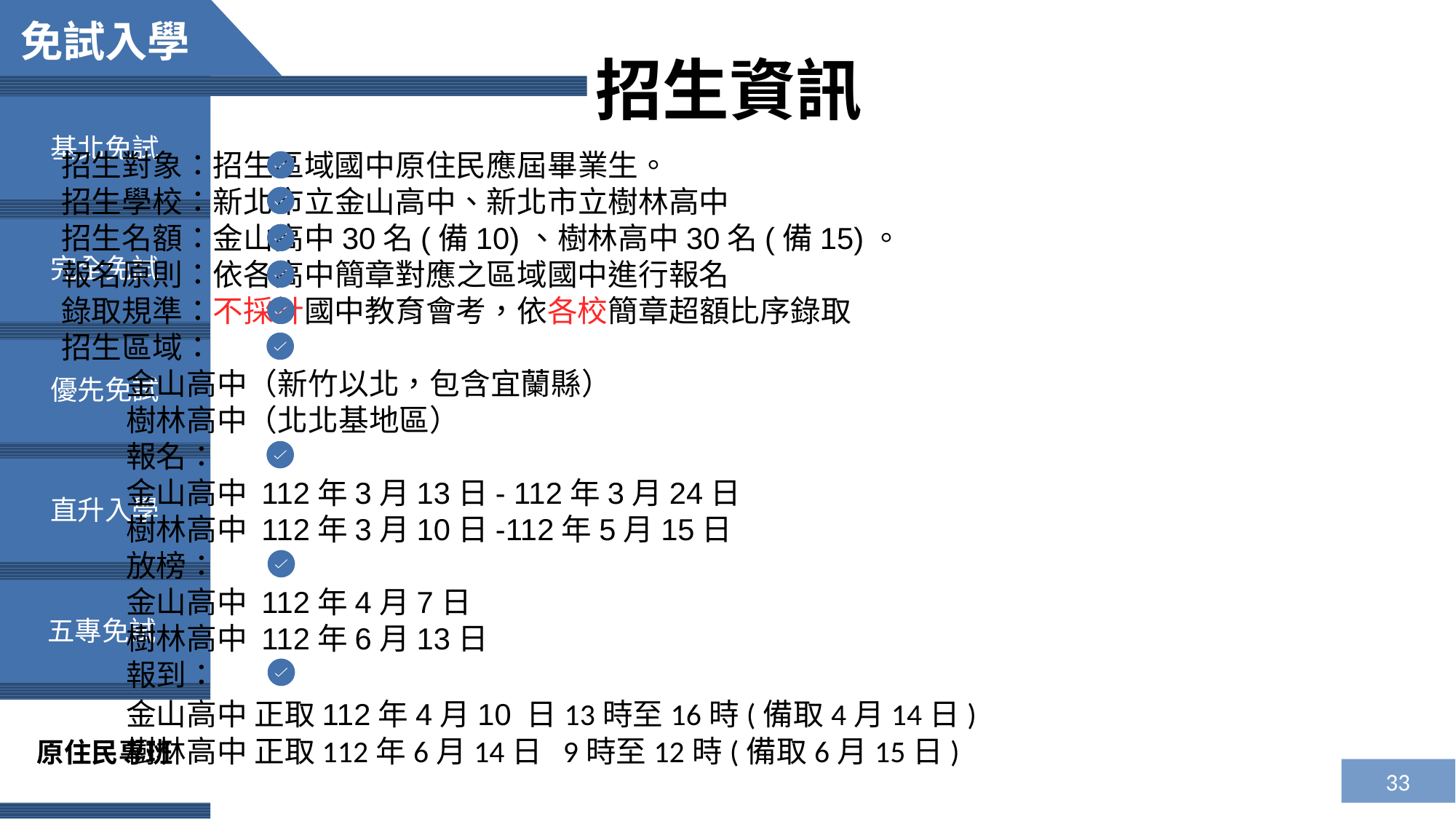

免試入學

招生資訊

基北免試
招生對象：招生區域國中原住民應屆畢業生。
招生學校：新北市立金山高中、新北市立樹林高中
招生名額：金山高中30名(備10)、樹林高中30名(備15)。
報名原則：依各高中簡章對應之區域國中進行報名
錄取規準：不採計國中教育會考，依各校簡章超額比序錄取
招生區域：
金山高中（新竹以北，包含宜蘭縣）
樹林高中（北北基地區）
報名：
金山高中 112年3月13日- 112年3月24日
樹林高中 112年3月10日-112年5月15日
放榜：
金山高中 112年4月7日
樹林高中 112年6月13日
報到：
金山高中 正取112年4月10 日13時至16時(備取4月14日)
樹林高中 正取112年6月14日  9時至12時(備取6月15日)

完全免試

優先免試

直升入學

五專免試

原住民專班

33